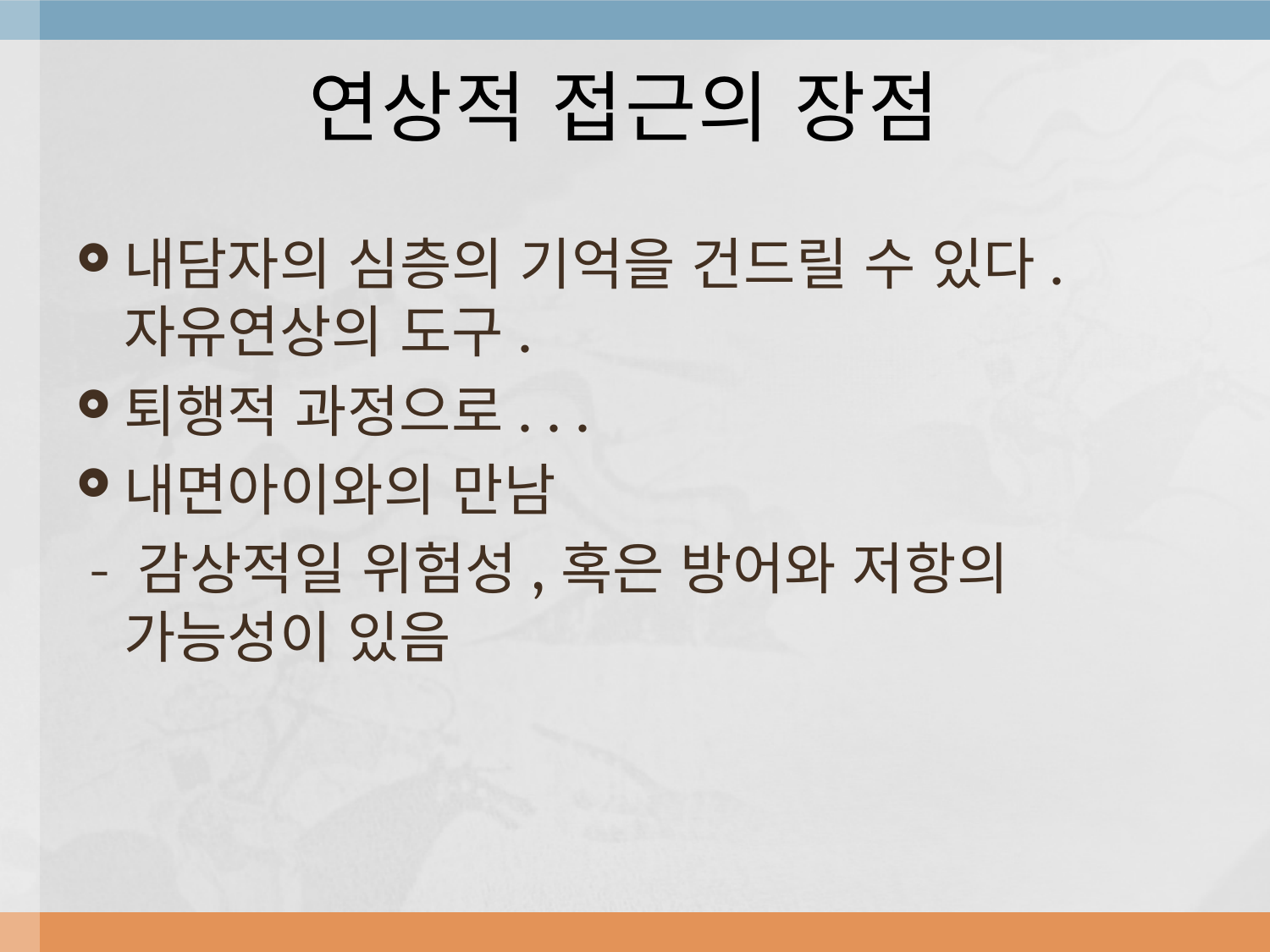

# 연상적 접근의 장점
내담자의 심층의 기억을 건드릴 수 있다. 자유연상의 도구.
퇴행적 과정으로. . .
내면아이와의 만남
 - 감상적일 위험성,혹은 방어와 저항의 가능성이 있음